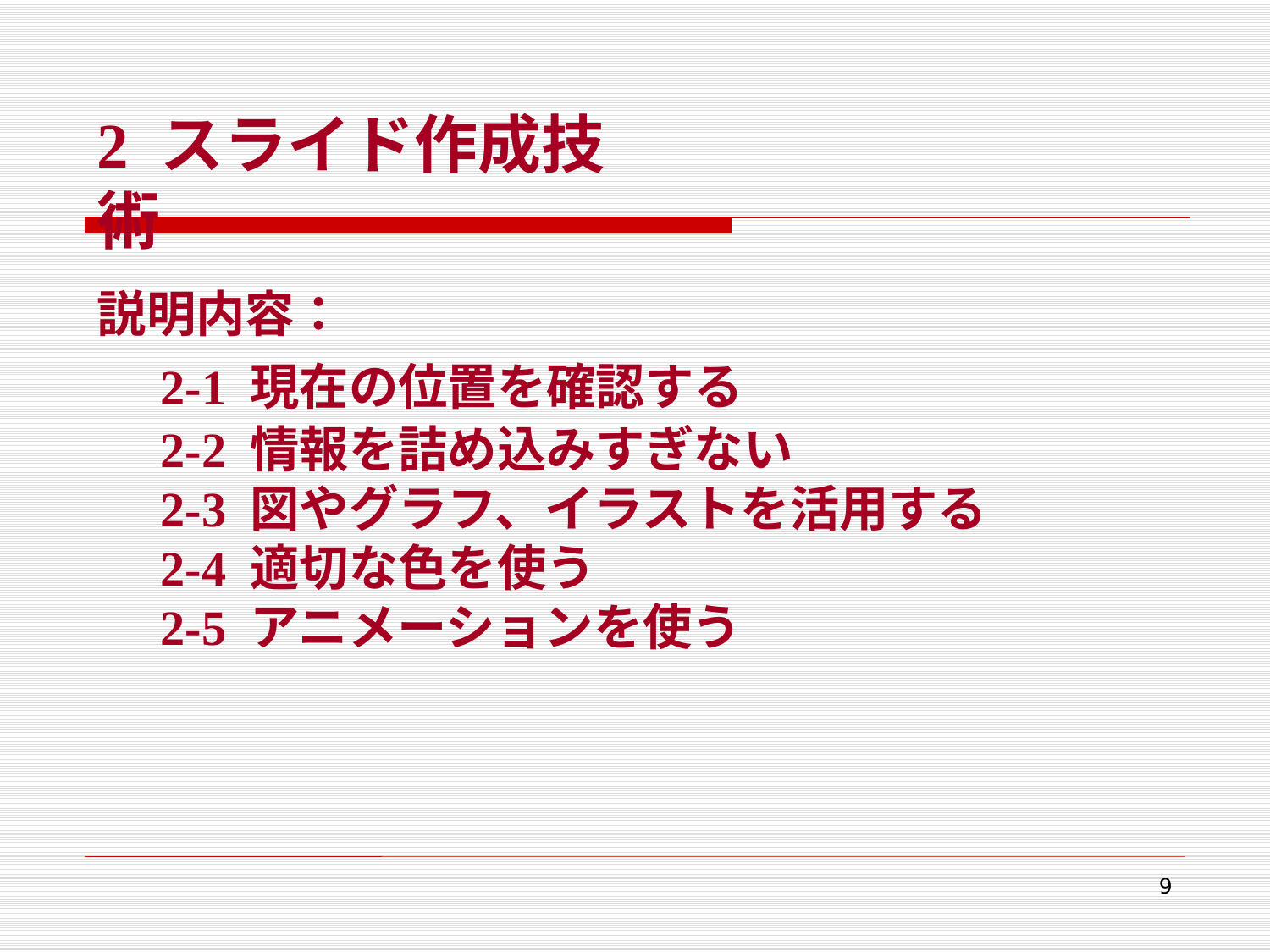

2 スライド作成技術
説明内容：
	2-1 現在の位置を確認する
	2-2 情報を詰め込みすぎない
	2-3 図やグラフ、イラストを活用する
	2-4 適切な色を使う
	2-5 アニメーションを使う
9